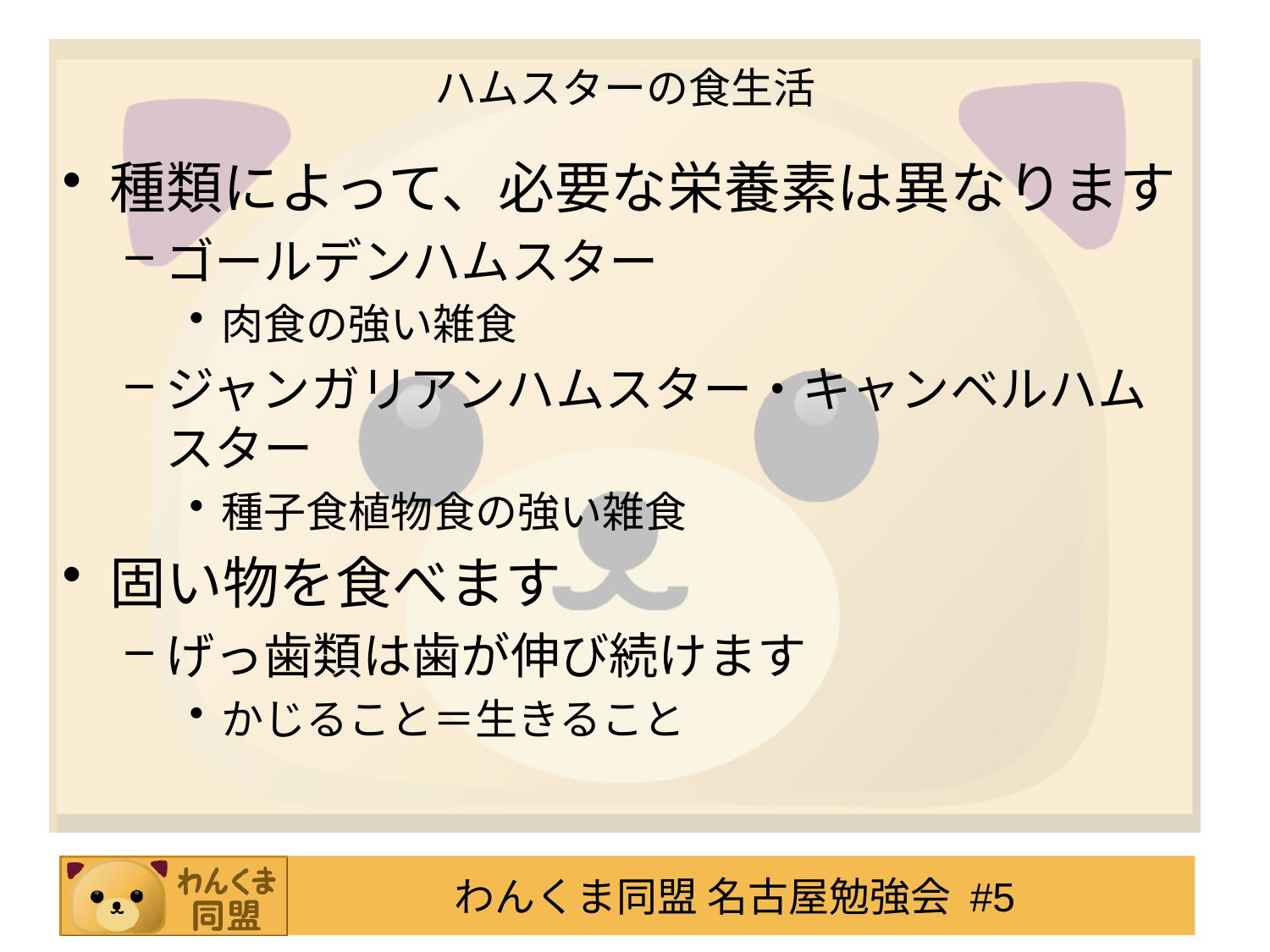

# ハムスターの食生活
種類によって、必要な栄養素は異なります
ゴールデンハムスター
肉食の強い雑食
ジャンガリアンハムスター・キャンベルハムスター
種子食植物食の強い雑食
固い物を食べます
げっ歯類は歯が伸び続けます
かじること＝生きること